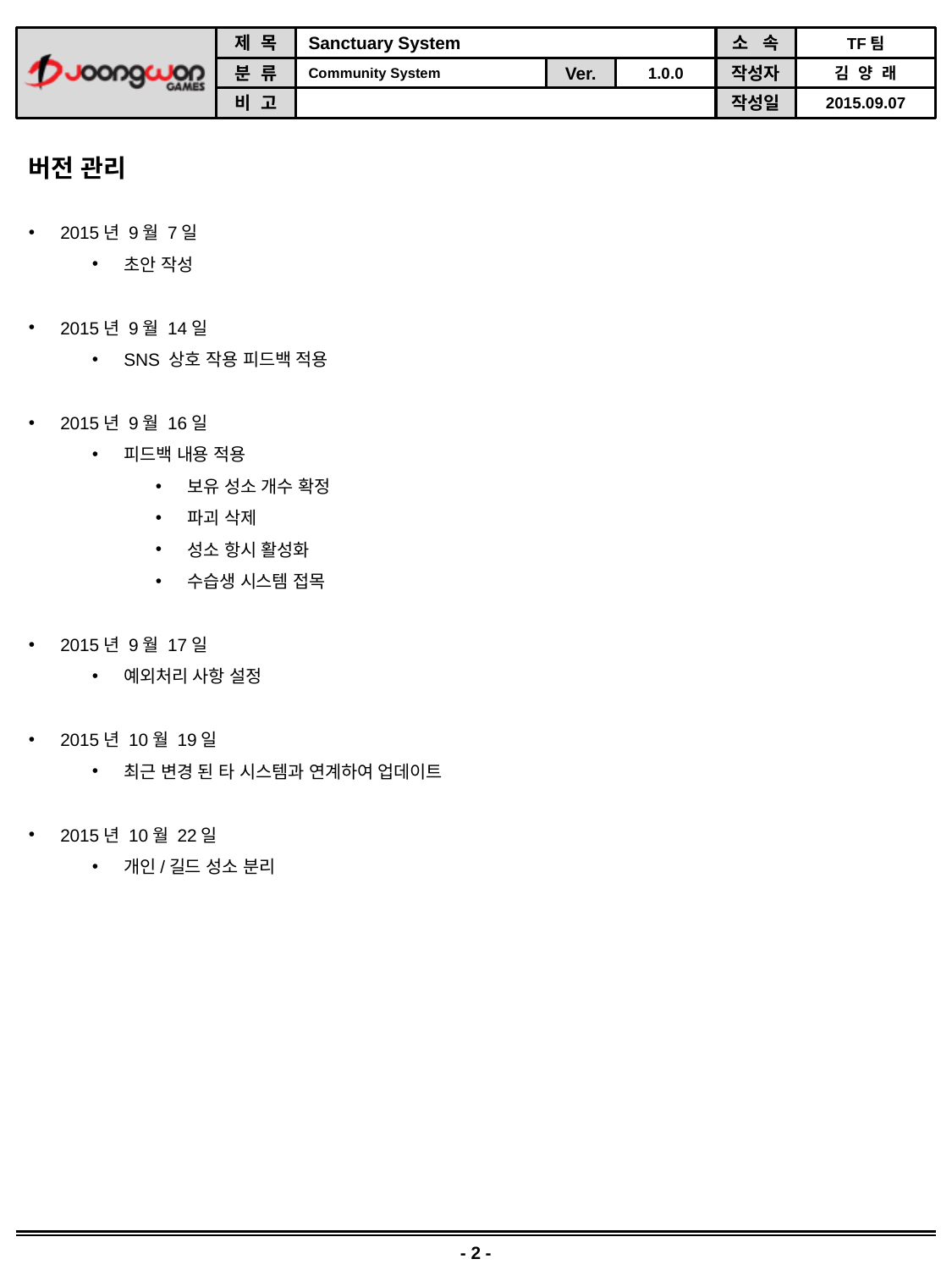

버전 관리
2015년 9월 7일
초안 작성

2015년 9월 14일
SNS 상호 작용 피드백 적용

2015년 9월 16일
피드백 내용 적용
보유 성소 개수 확정
파괴 삭제
성소 항시 활성화
수습생 시스템 접목

2015년 9월 17일
예외처리 사항 설정

2015년 10월 19일
최근 변경 된 타 시스템과 연계하여 업데이트

2015년 10월 22일
개인/길드 성소 분리
- 2 -